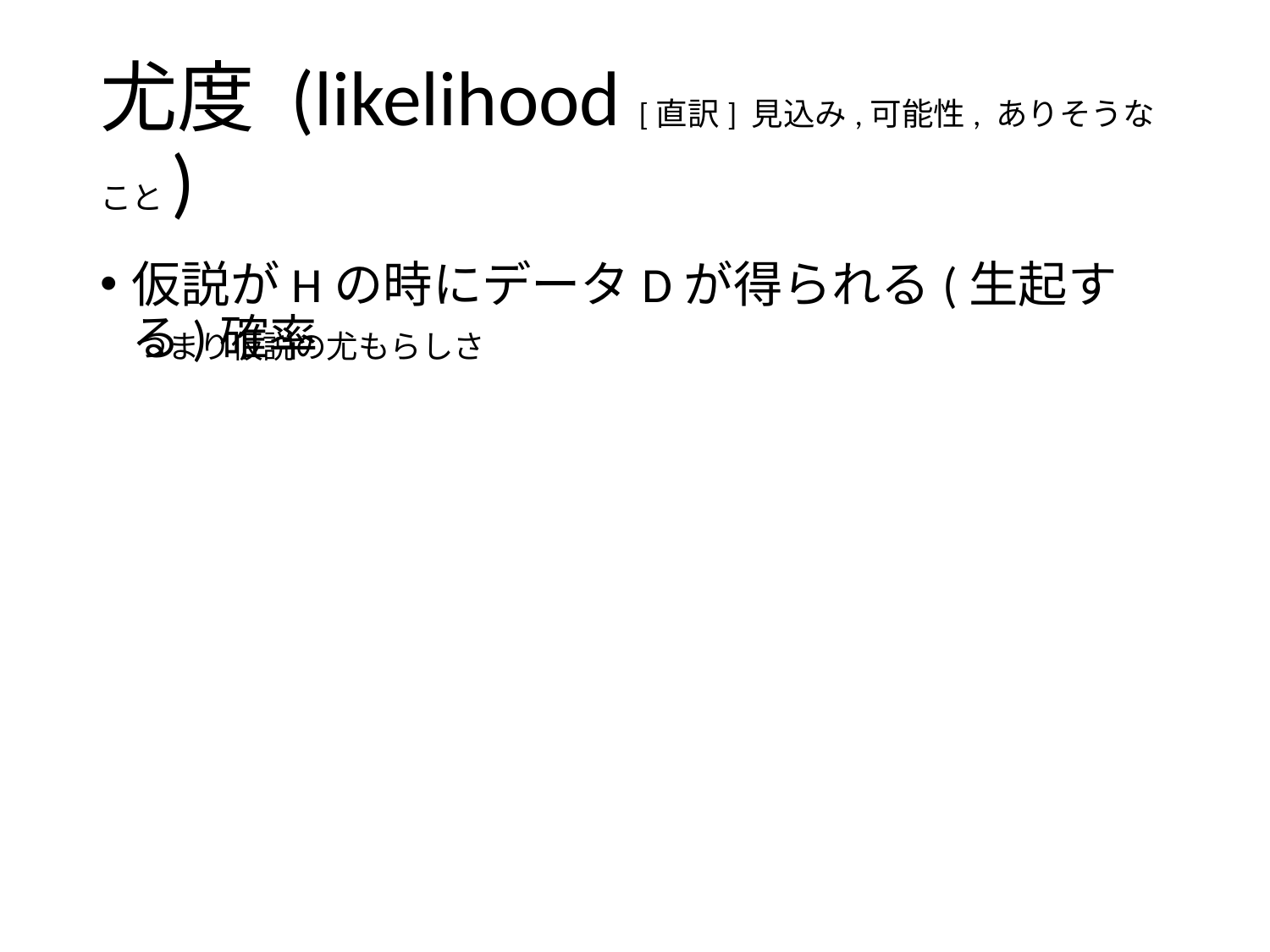

# 尤度 (likelihood [直訳] 見込み,可能性, ありそうなこと)
仮説がHの時にデータDが得られる(生起する)確率
つまり仮説の尤もらしさ